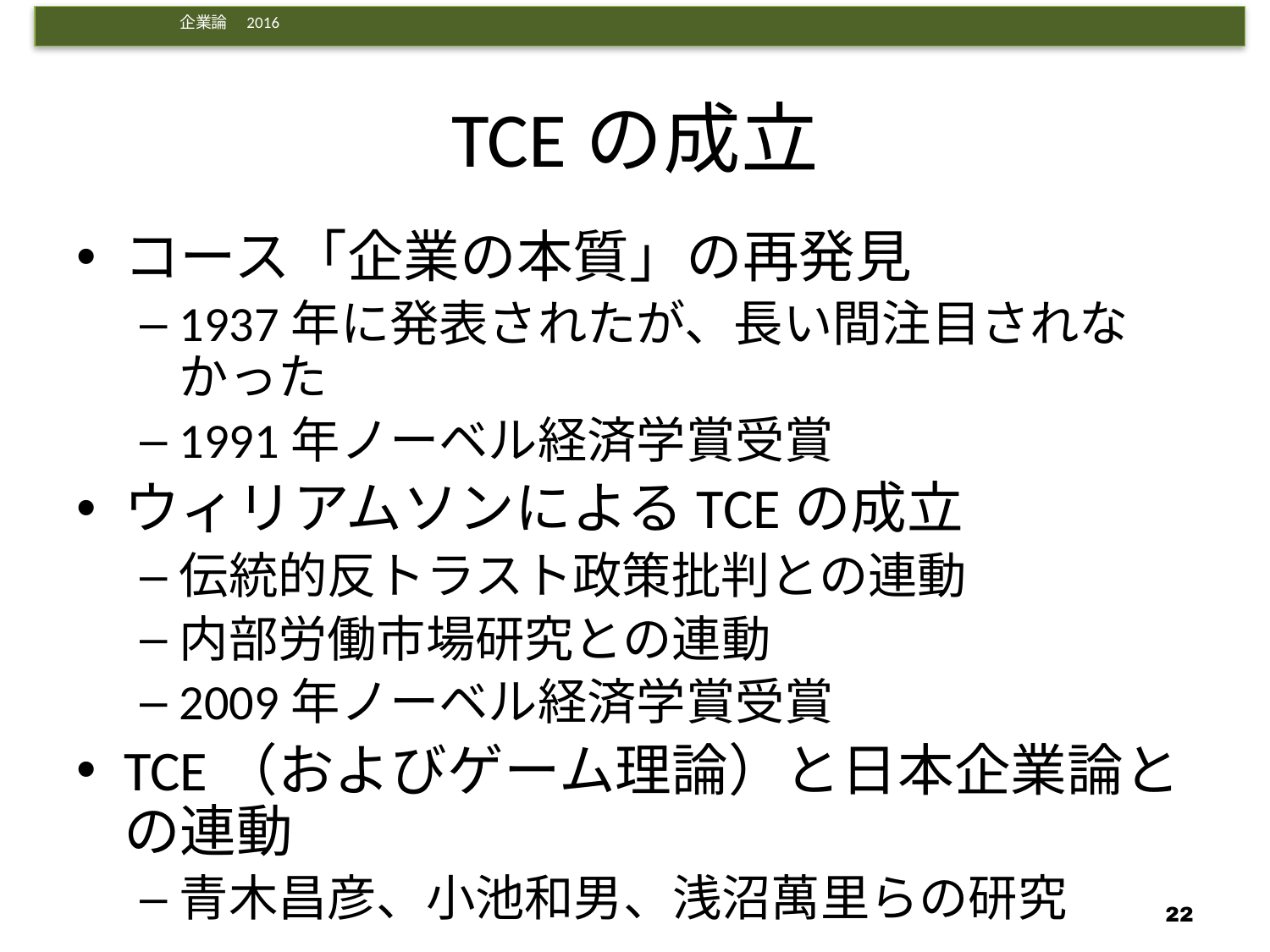

# TCEの成立
コース「企業の本質」の再発見
1937年に発表されたが、長い間注目されなかった
1991年ノーベル経済学賞受賞
ウィリアムソンによるTCEの成立
伝統的反トラスト政策批判との連動
内部労働市場研究との連動
2009年ノーベル経済学賞受賞
TCE（およびゲーム理論）と日本企業論との連動
青木昌彦、小池和男、浅沼萬里らの研究

22